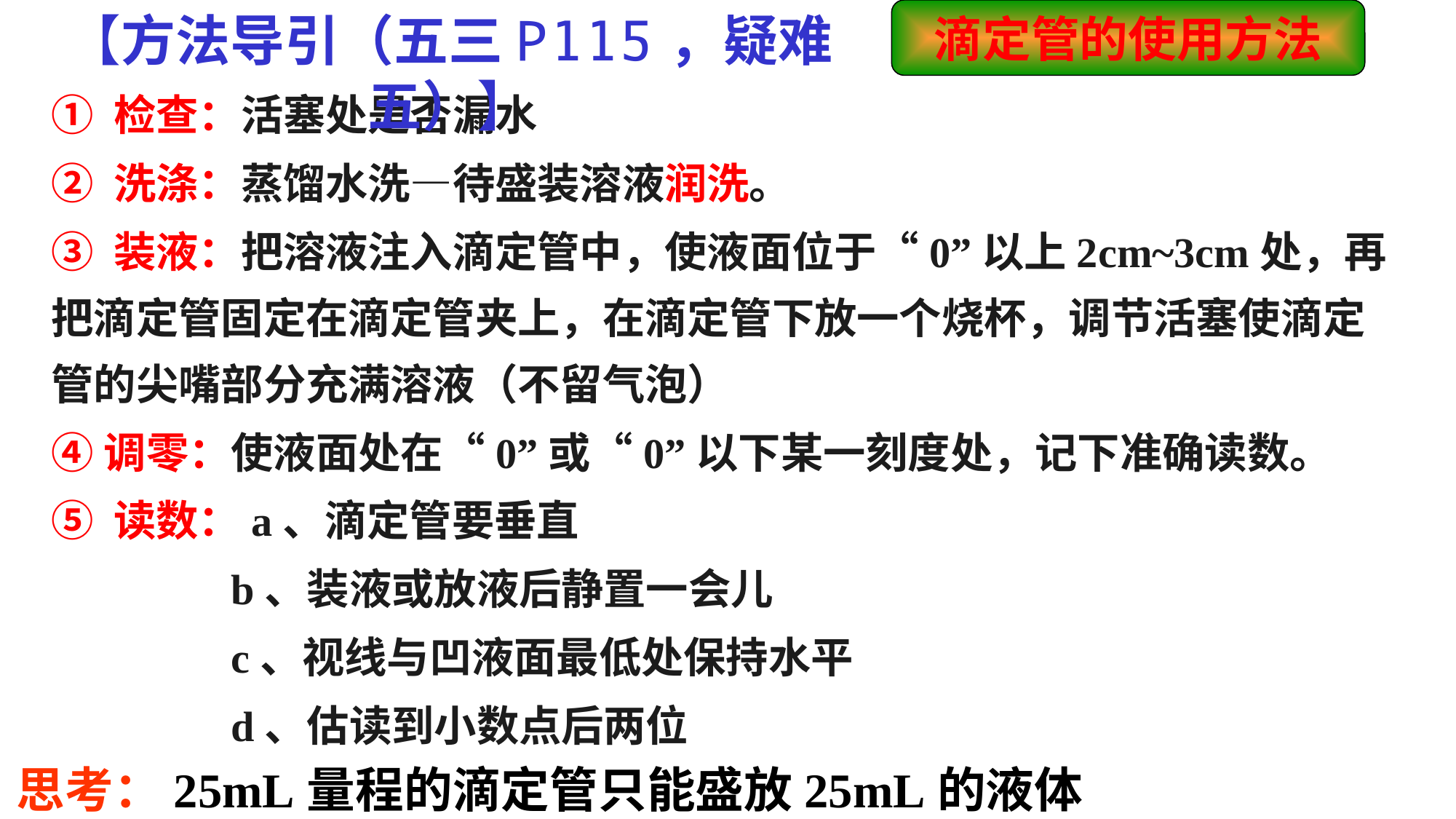

滴定管的使用方法
【方法导引（五三P115，疑难五）】
① 检查：活塞处是否漏水
② 洗涤：蒸馏水洗—待盛装溶液润洗。
③ 装液：把溶液注入滴定管中，使液面位于“0”以上2cm~3cm处，再把滴定管固定在滴定管夹上，在滴定管下放一个烧杯，调节活塞使滴定管的尖嘴部分充满溶液（不留气泡）
④调零：使液面处在“0”或“0”以下某一刻度处，记下准确读数。
⑤ 读数：a、滴定管要垂直
                 b、装液或放液后静置一会儿
                 c、视线与凹液面最低处保持水平
                 d、估读到小数点后两位
思考：25mL量程的滴定管只能盛放25mL的液体吗？